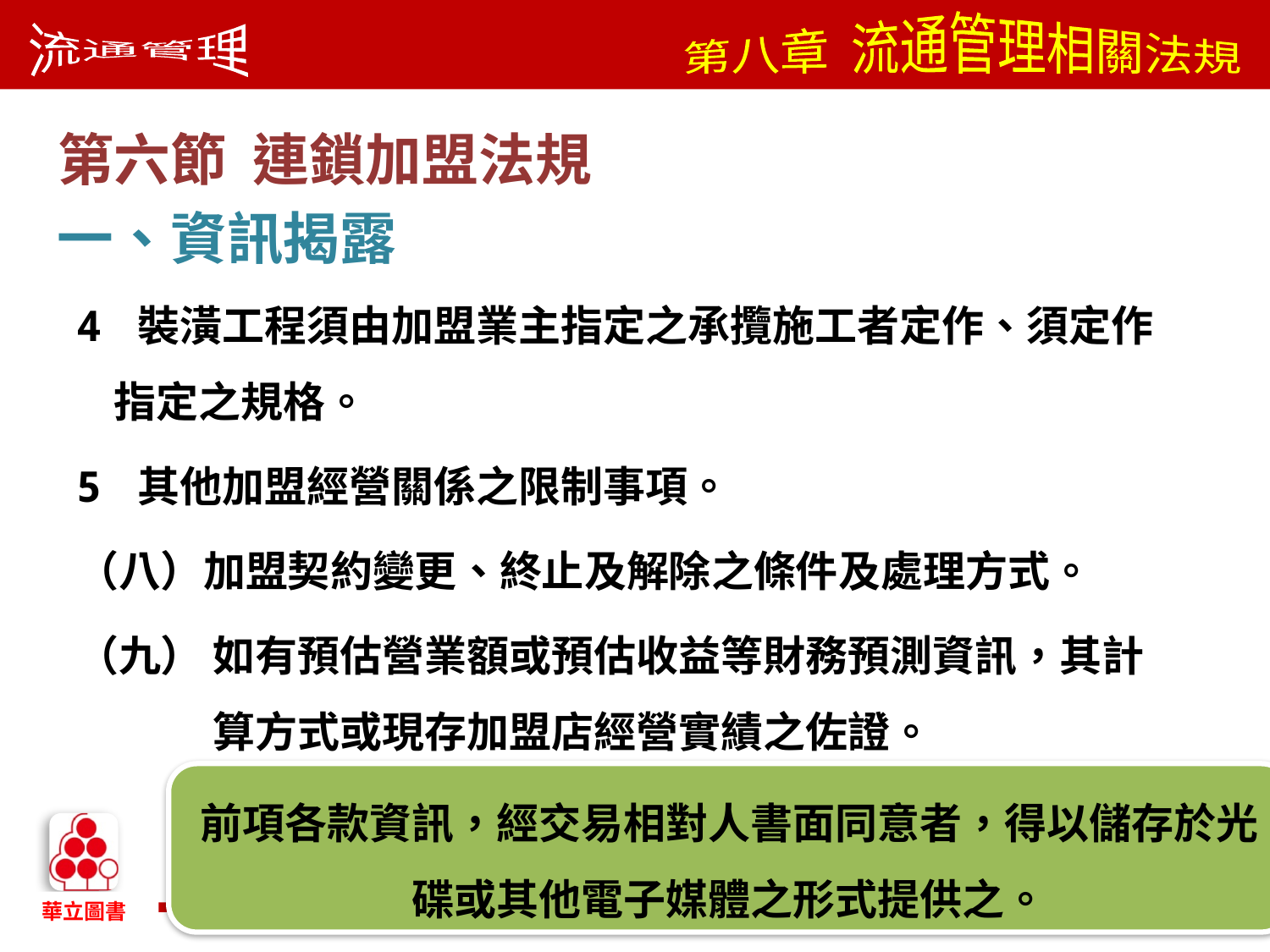

第六節  連鎖加盟法規
一、資訊揭露
4 裝潢工程須由加盟業主指定之承攬施工者定作、須定作指定之規格。
5 其他加盟經營關係之限制事項。
（八）加盟契約變更、終止及解除之條件及處理方式。
（九） 如有預估營業額或預估收益等財務預測資訊，其計算方式或現存加盟店經營實績之佐證。

前項各款資訊，經交易相對人書面同意者，得以儲存於光碟或其他電子媒體之形式提供之。